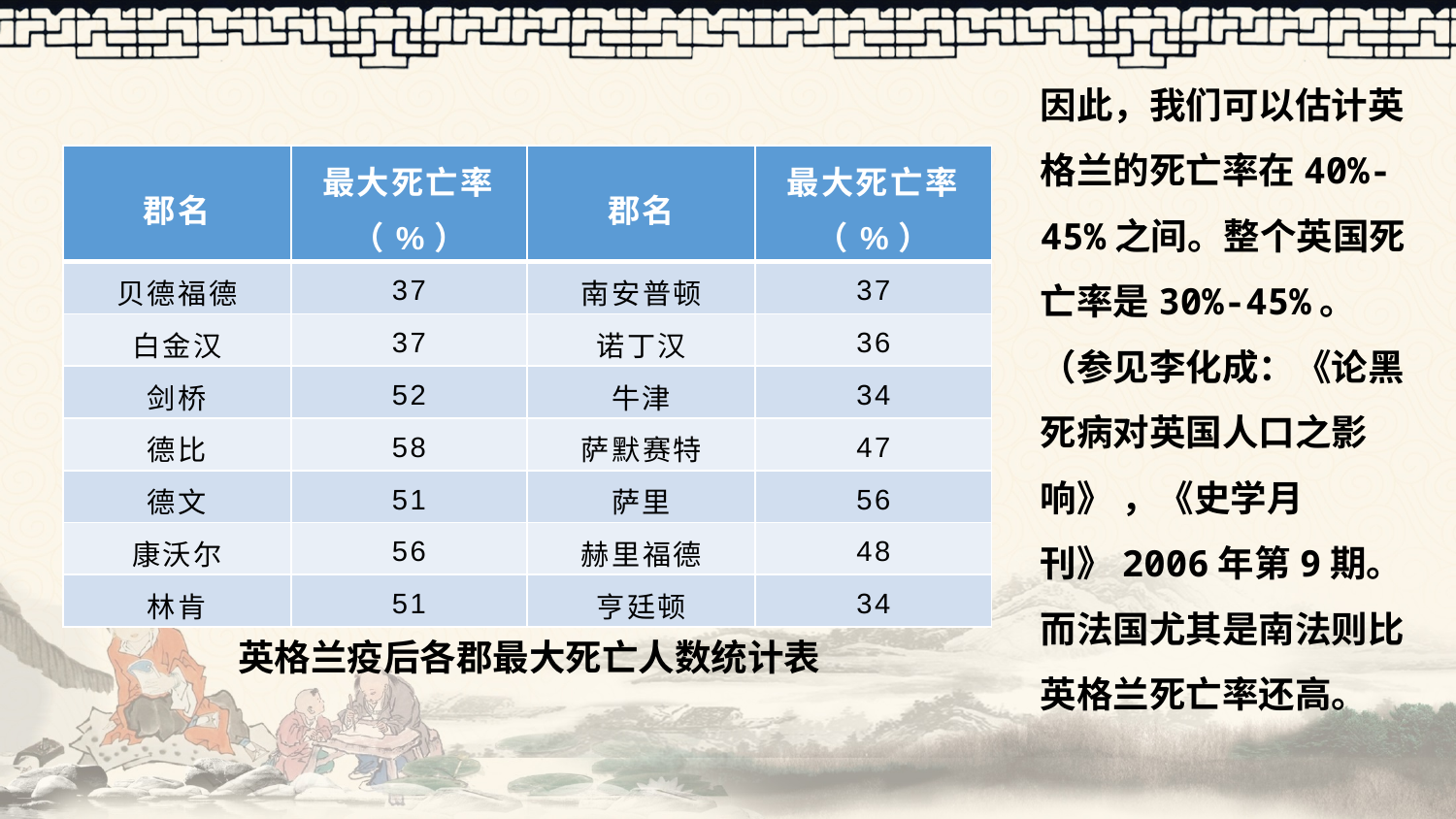

因此，我们可以估计英格兰的死亡率在40%-45%之间。整个英国死亡率是30%-45%。（参见李化成：《论黑死病对英国人口之影响》 ，《史学月刊》2006年第9期。
而法国尤其是南法则比英格兰死亡率还高。
| 郡名 | 最大死亡率（%） | 郡名 | 最大死亡率（%） |
| --- | --- | --- | --- |
| 贝德福德 | 37 | 南安普顿 | 37 |
| 白金汉 | 37 | 诺丁汉 | 36 |
| 剑桥 | 52 | 牛津 | 34 |
| 德比 | 58 | 萨默赛特 | 47 |
| 德文 | 51 | 萨里 | 56 |
| 康沃尔 | 56 | 赫里福德 | 48 |
| 林肯 | 51 | 亨廷顿 | 34 |
英格兰疫后各郡最大死亡人数统计表